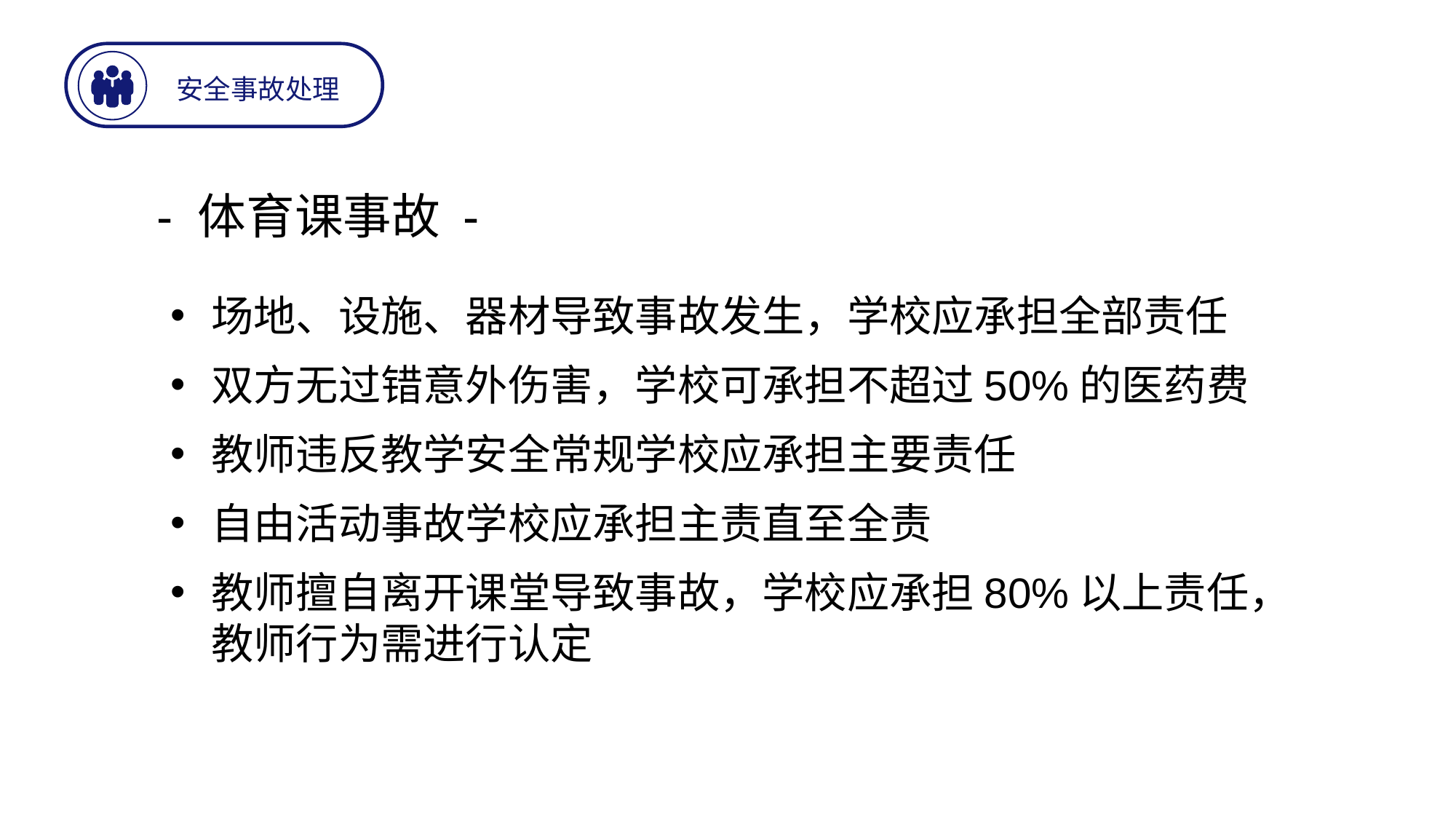

安全事故处理
- 体育课事故 -
场地、设施、器材导致事故发生，学校应承担全部责任
双方无过错意外伤害，学校可承担不超过50%的医药费
教师违反教学安全常规学校应承担主要责任
自由活动事故学校应承担主责直至全责
教师擅自离开课堂导致事故，学校应承担80%以上责任，教师行为需进行认定